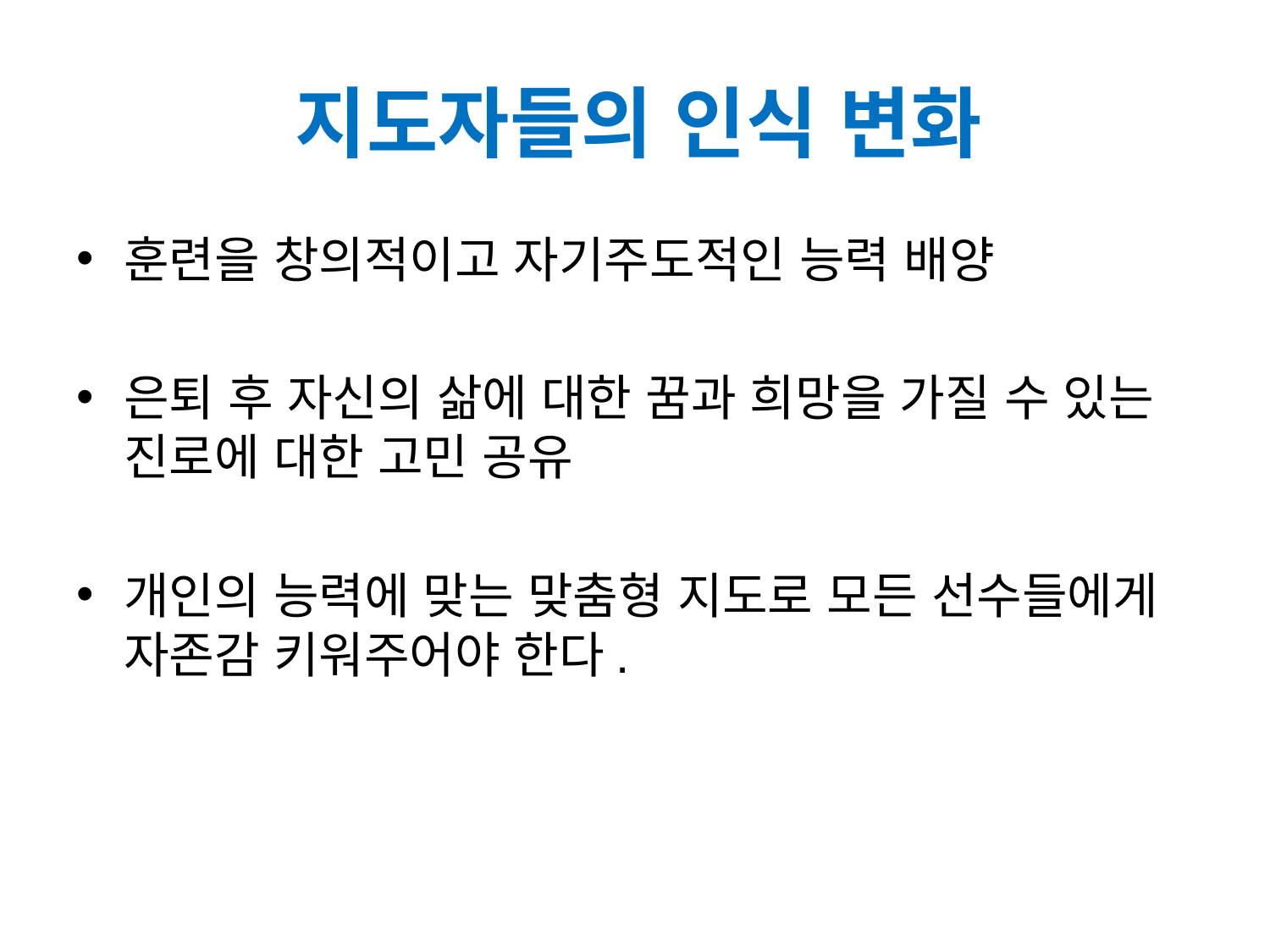

# 지도자들의 인식 변화
훈련을 창의적이고 자기주도적인 능력 배양

은퇴 후 자신의 삶에 대한 꿈과 희망을 가질 수 있는 진로에 대한 고민 공유

개인의 능력에 맞는 맞춤형 지도로 모든 선수들에게 자존감 키워주어야 한다.